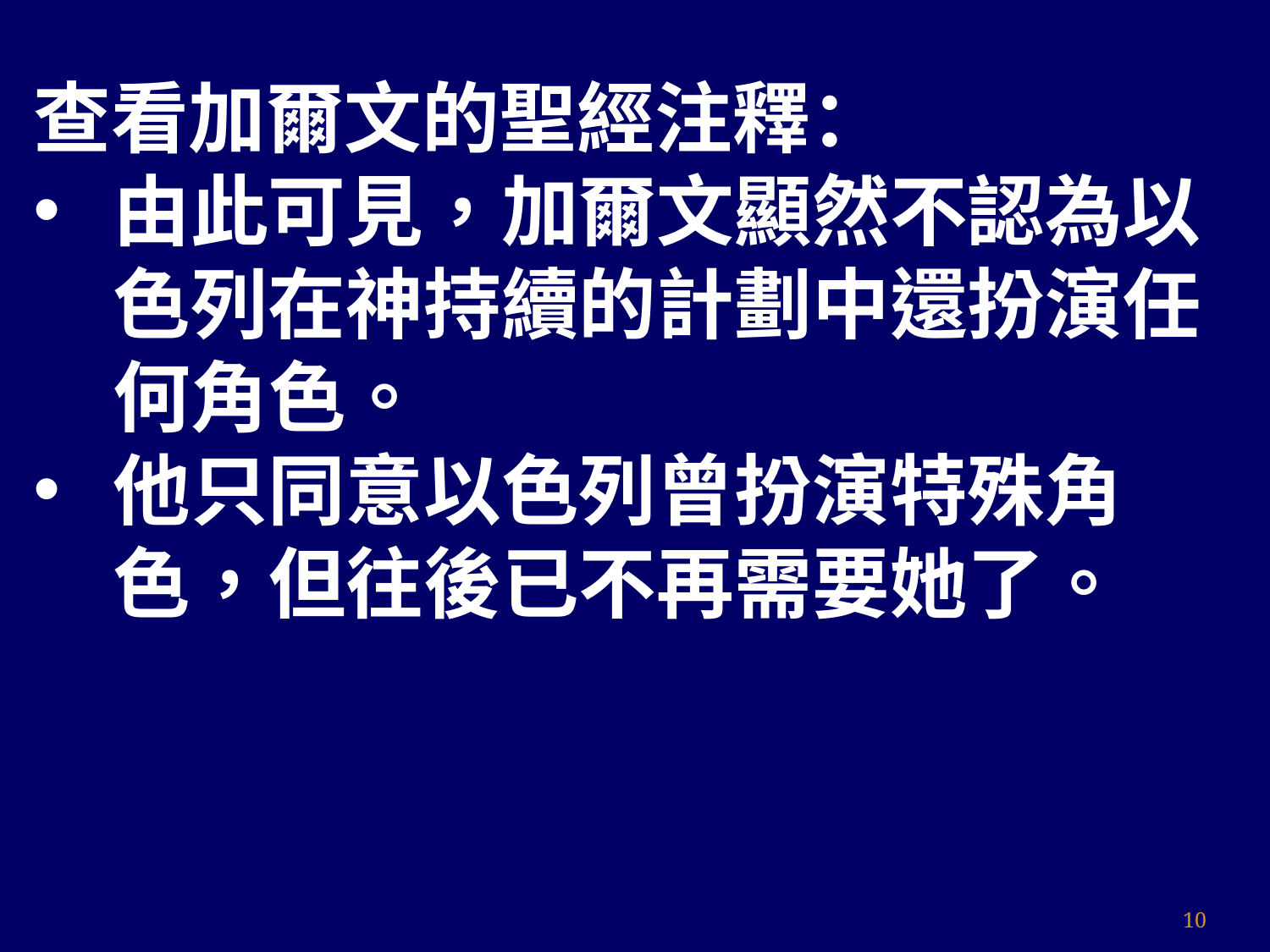

查看加爾文的聖經注釋：
由此可見，加爾文顯然不認為以色列在神持續的計劃中還扮演任何角色。
他只同意以色列曾扮演特殊角色，但往後已不再需要她了。
10